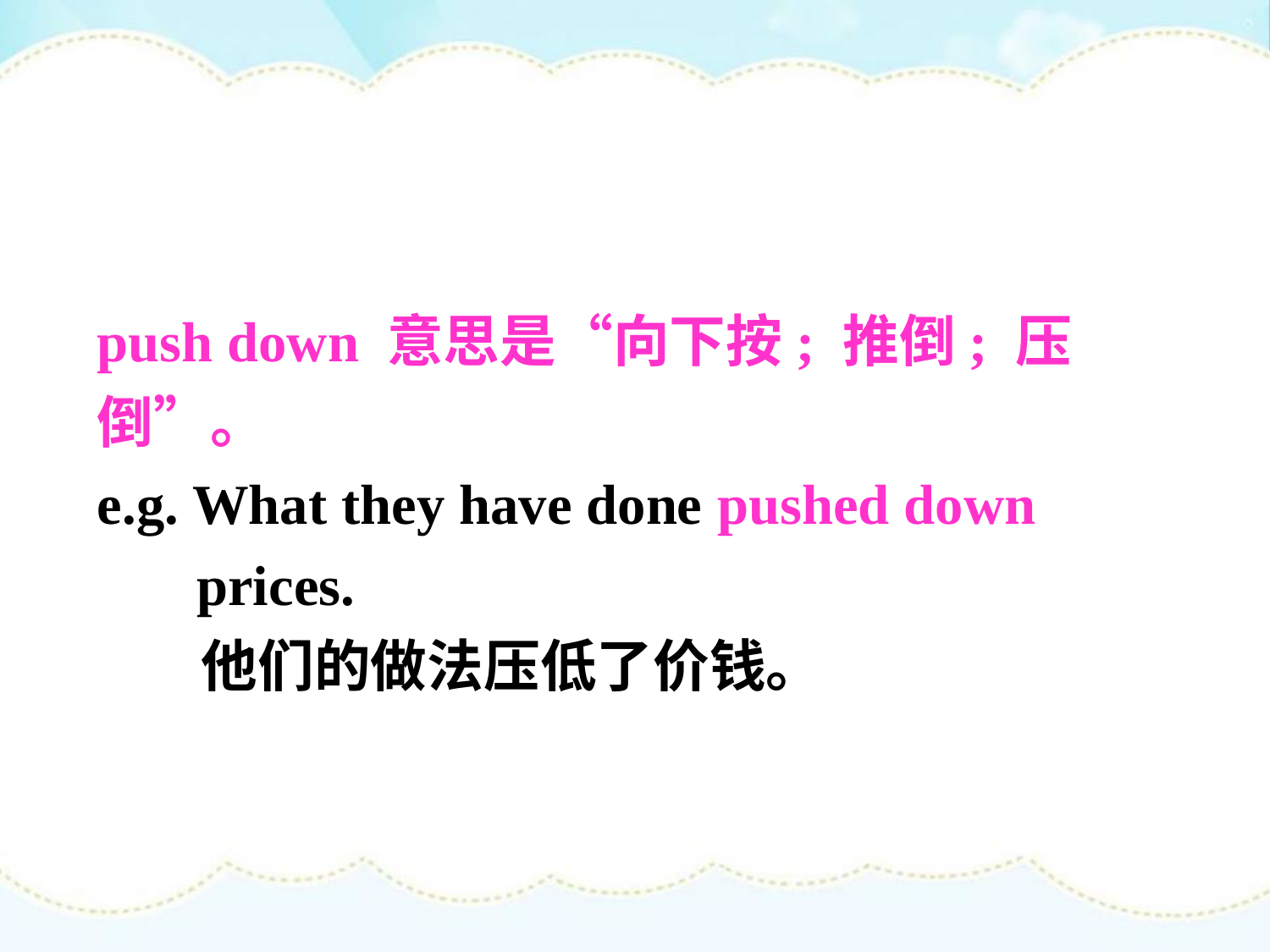

push down 意思是“向下按; 推倒; 压倒”。
e.g. What they have done pushed down
       prices.
       他们的做法压低了价钱。